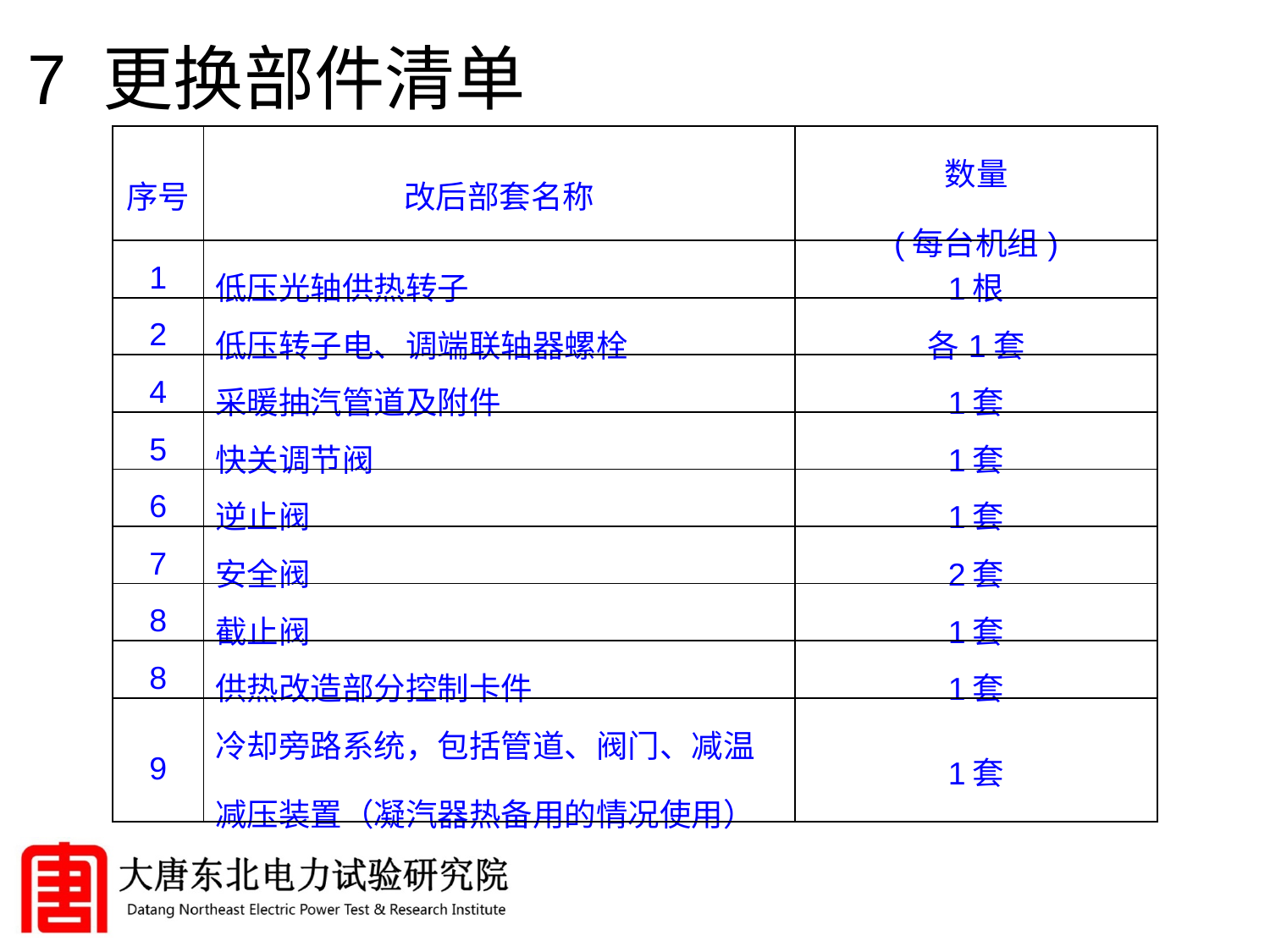

7 更换部件清单
| 序号 | 改后部套名称 | 数量 (每台机组) |
| --- | --- | --- |
| 1 | 低压光轴供热转子 | 1根 |
| 2 | 低压转子电、调端联轴器螺栓 | 各1套 |
| 4 | 采暖抽汽管道及附件 | 1套 |
| 5 | 快关调节阀 | 1套 |
| 6 | 逆止阀 | 1套 |
| 7 | 安全阀 | 2套 |
| 8 | 截止阀 | 1套 |
| 8 | 供热改造部分控制卡件 | 1套 |
| 9 | 冷却旁路系统，包括管道、阀门、减温减压装置（凝汽器热备用的情况使用） | 1套 |